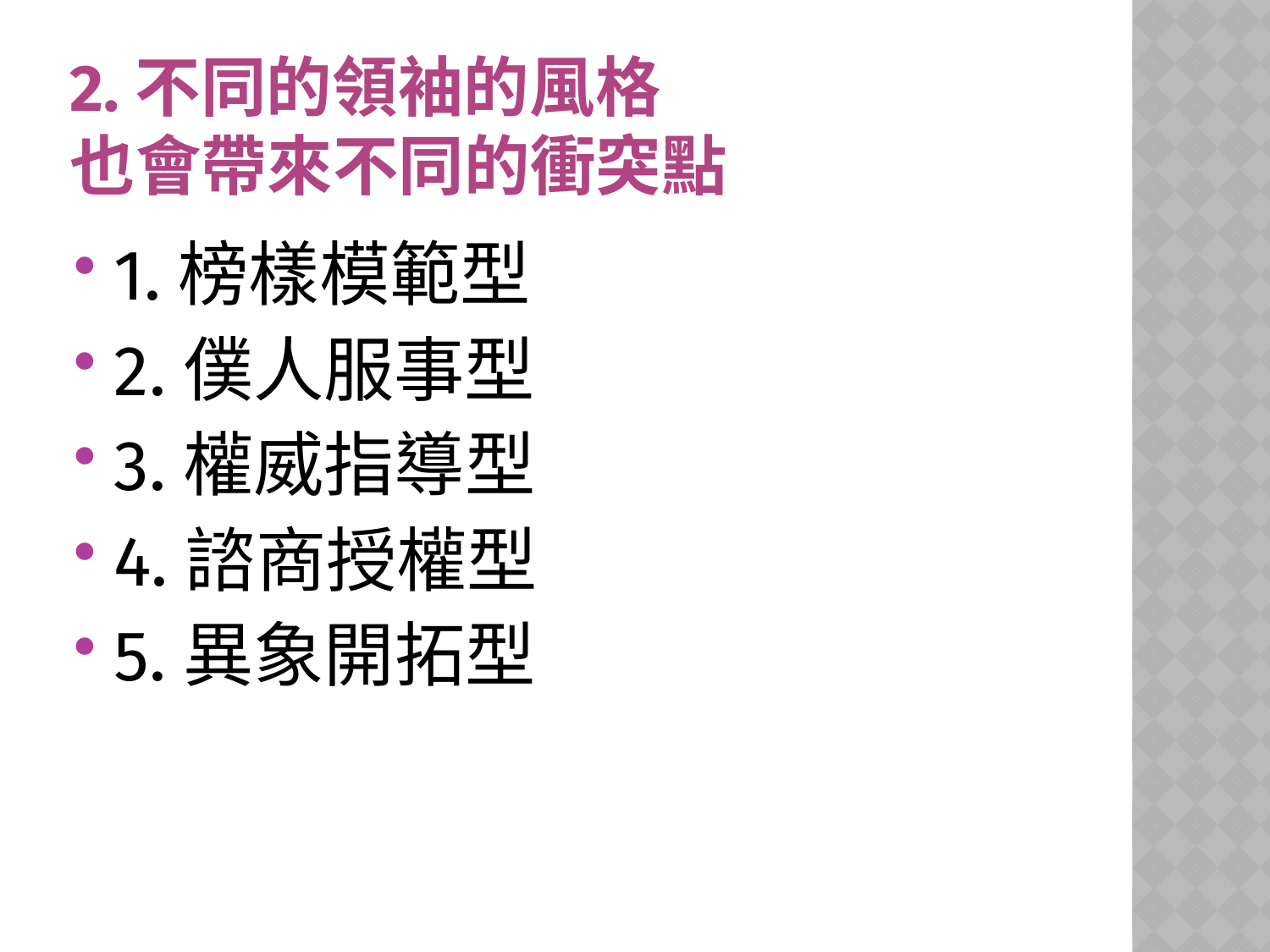

# 2.不同的領袖的風格 也會帶來不同的衝突點
1.榜樣模範型
2.僕人服事型
3.權威指導型
4.諮商授權型
5.異象開拓型